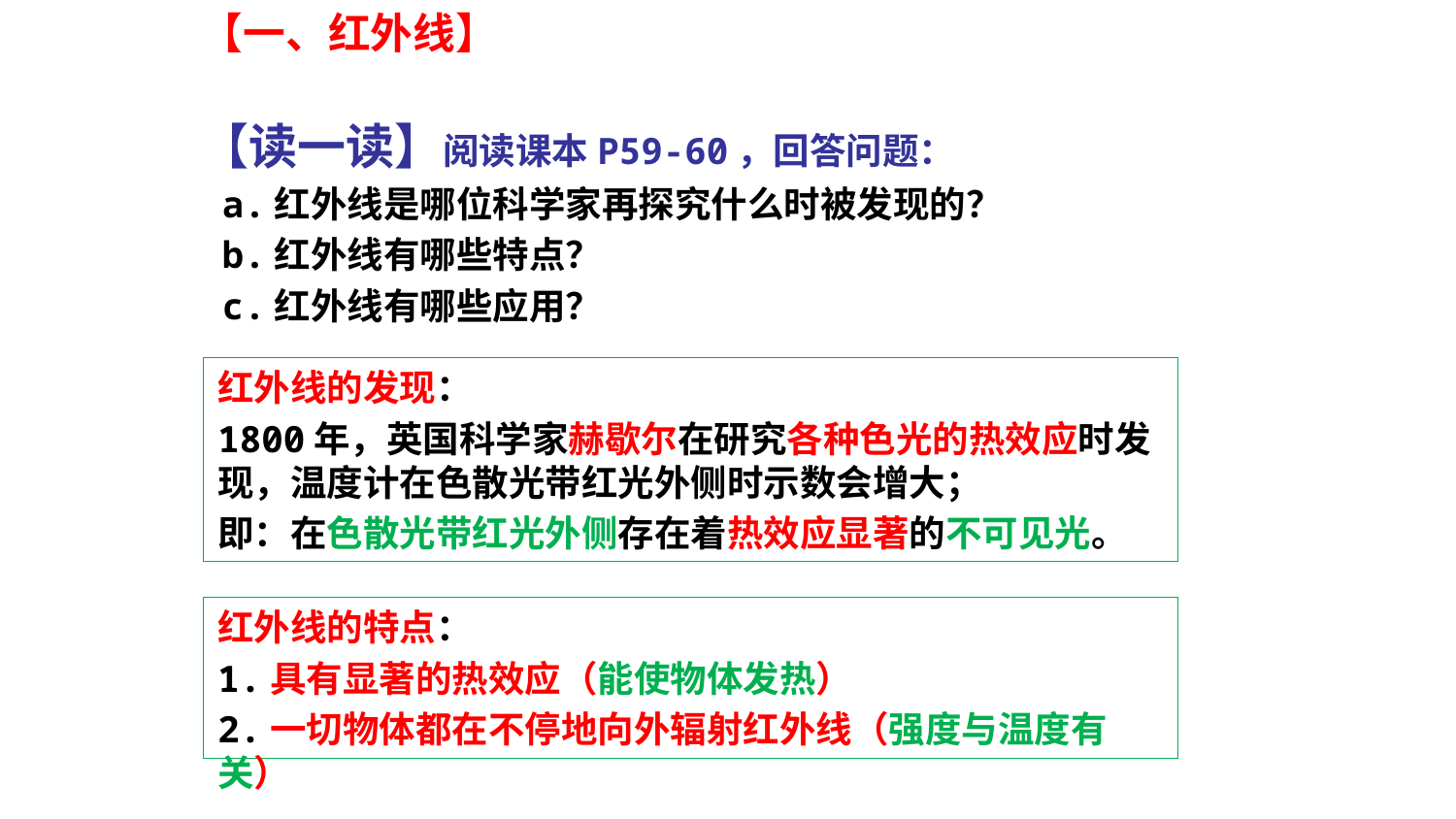

【一、红外线】

【读一读】阅读课本P59-60，回答问题：
 a.红外线是哪位科学家再探究什么时被发现的？
 b.红外线有哪些特点？
 c.红外线有哪些应用？

红外线的发现：
1800年，英国科学家赫歇尔在研究各种色光的热效应时发现，温度计在色散光带红光外侧时示数会增大；
即：在色散光带红光外侧存在着热效应显著的不可见光。
红外线的特点：
1.具有显著的热效应（能使物体发热）
2.一切物体都在不停地向外辐射红外线（强度与温度有关）